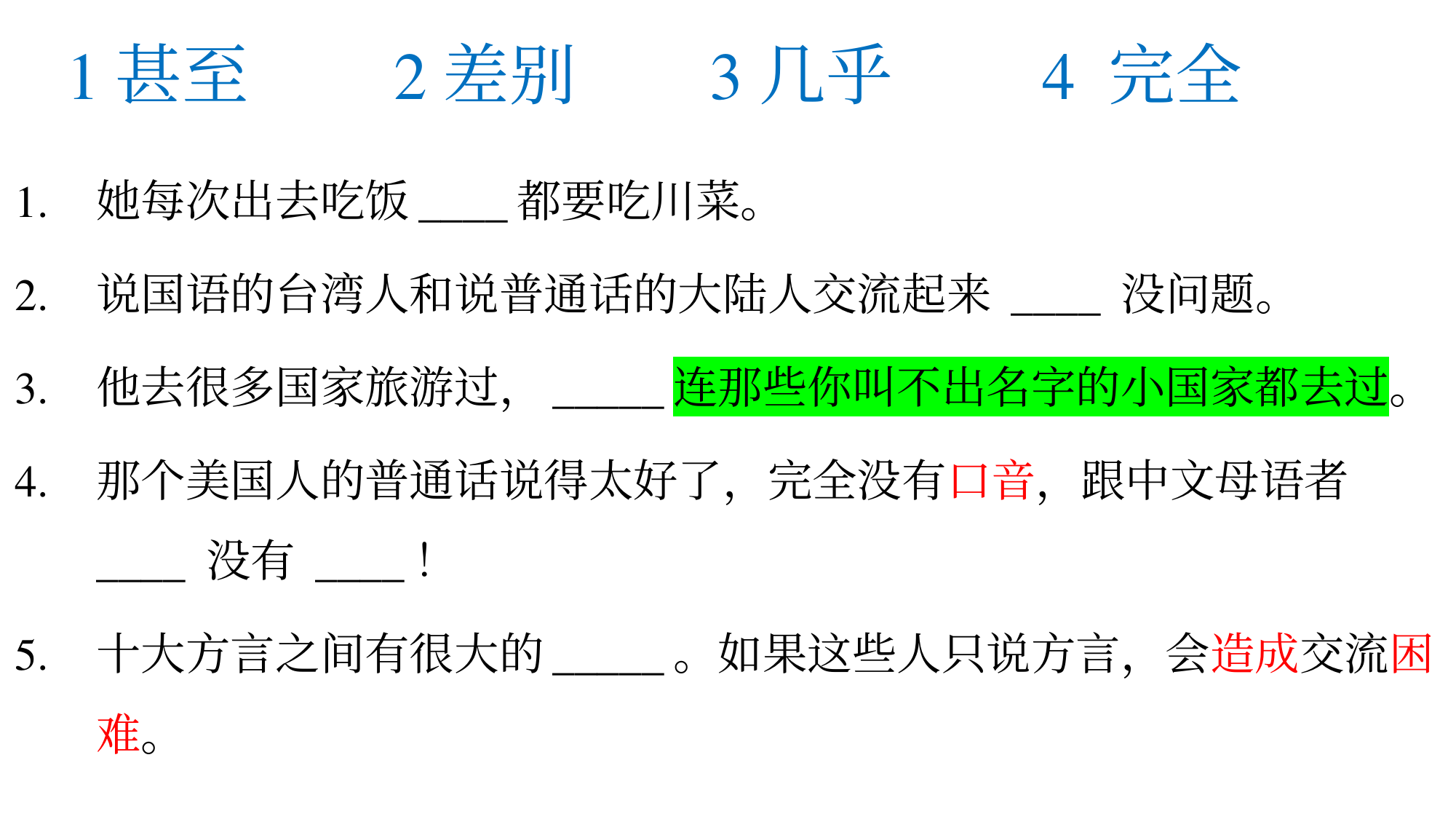

# 1甚至		2差别       3几乎        4 完全
她每次出去吃饭____都要吃川菜。
说国语的台湾人和说普通话的大陆人交流起来 ____ 没问题。
他去很多国家旅游过，_____连那些你叫不出名字的小国家都去过。
那个美国人的普通话说得太好了，完全没有口音，跟中文母语者____ 没有 ____！
十大方言之间有很大的_____。如果这些人只说方言，会造成交流困难。